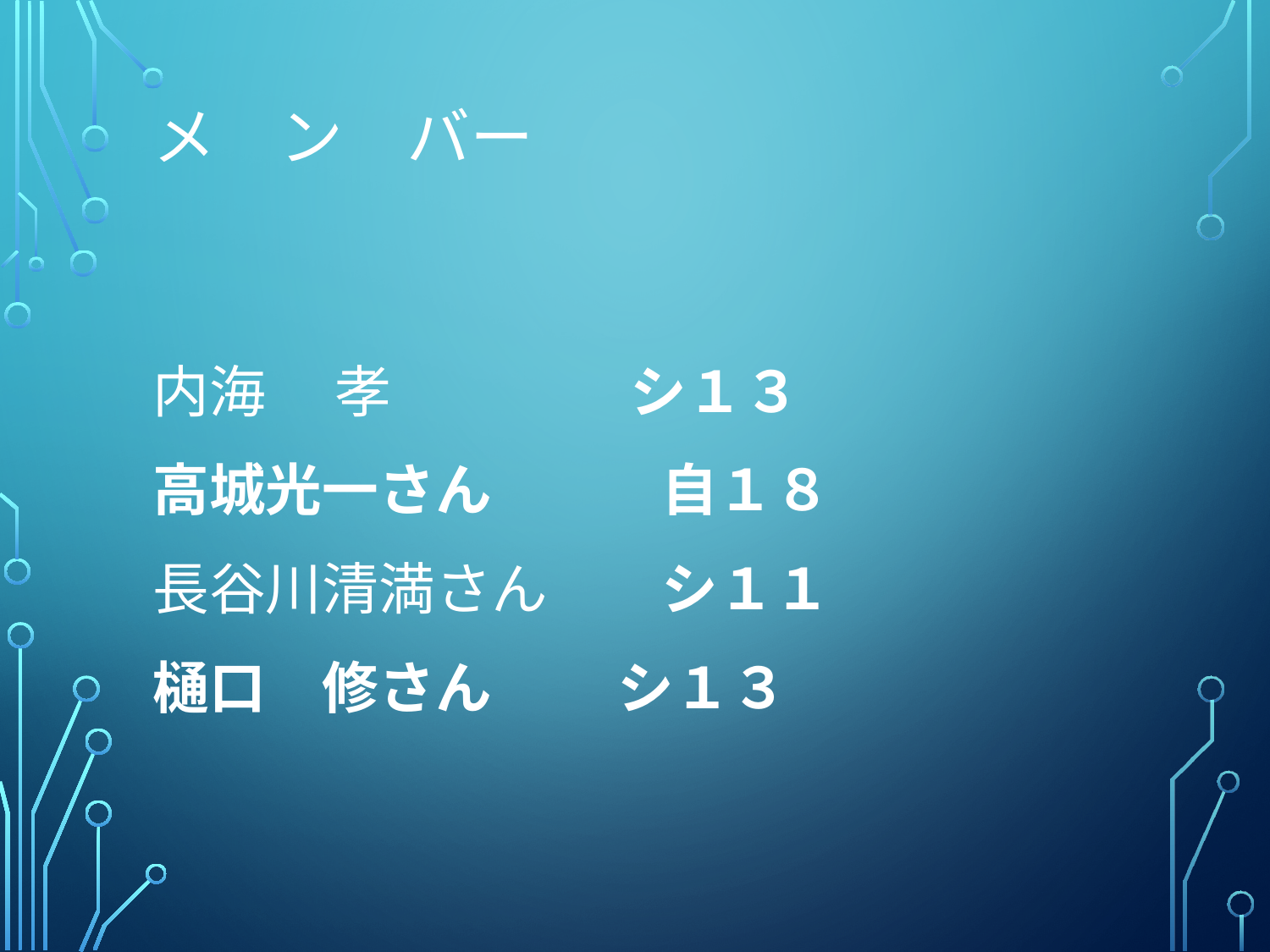

# メ　ン　バー
内海　 孝　　　　 シ１３
高城光一さん　　　自１８
長谷川清満さん　　シ１１
樋口　修さん　　 シ１３

            　　　　　計  　 ４名